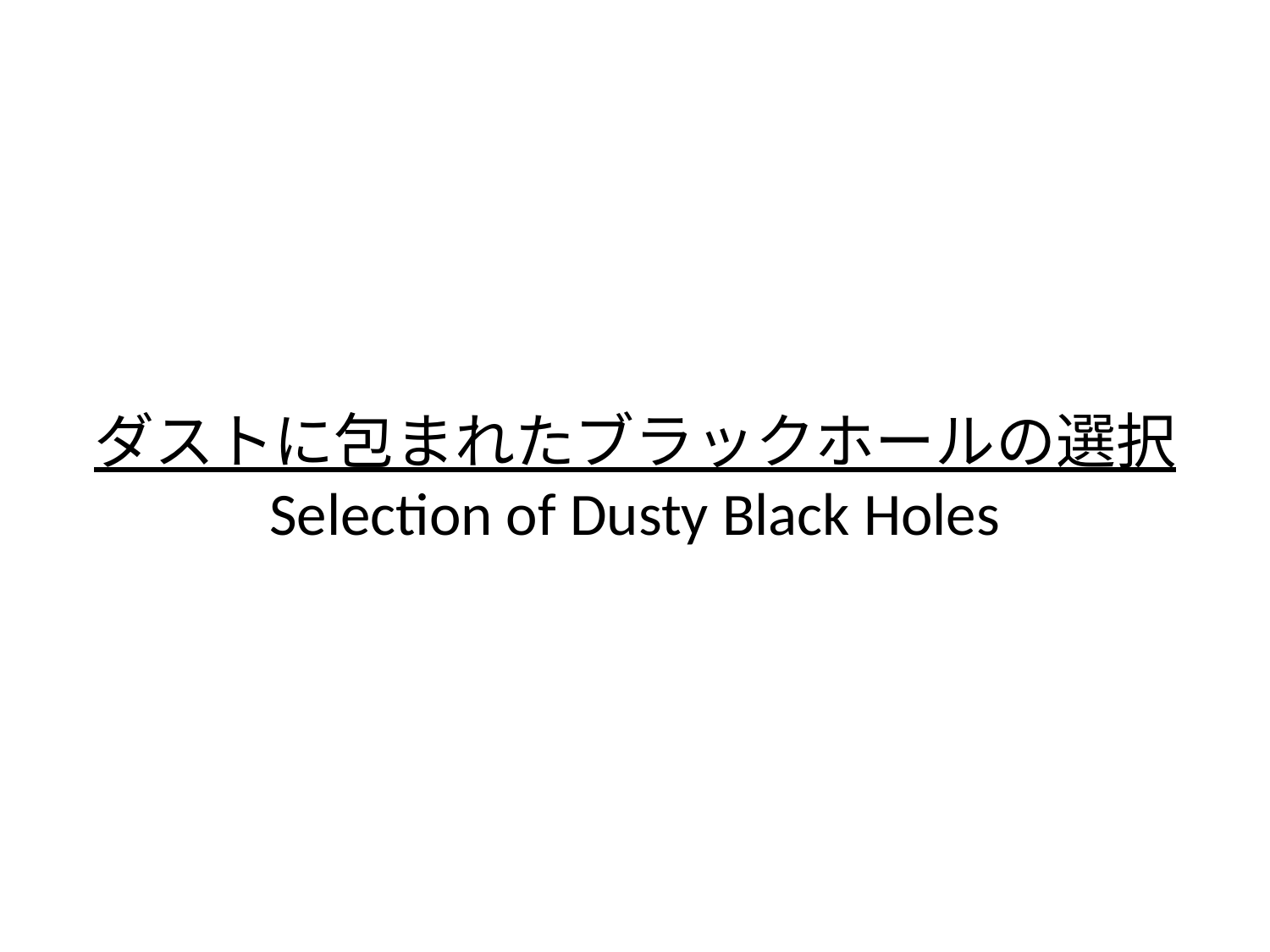

# ダストに包まれたブラックホールの選択 Selection of Dusty Black Holes